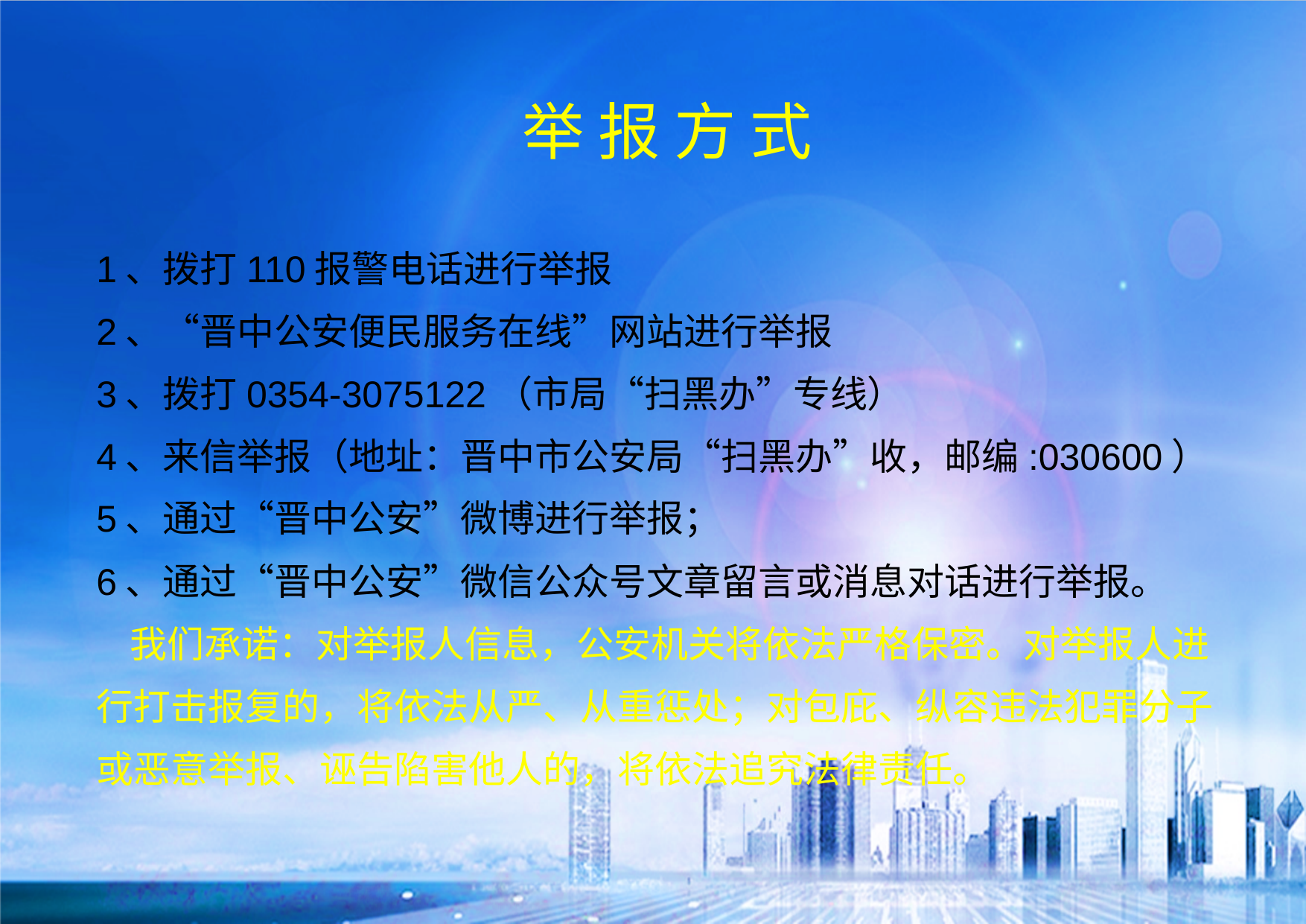

举 报 方 式
# 1、拨打110报警电话进行举报 2、“晋中公安便民服务在线”网站进行举报 3、拨打0354-3075122（市局“扫黑办”专线） 4、来信举报（地址：晋中市公安局“扫黑办”收，邮编:030600） 5、通过“晋中公安”微博进行举报； 6、通过“晋中公安”微信公众号文章留言或消息对话进行举报。 我们承诺：对举报人信息，公安机关将依法严格保密。对举报人进行打击报复的，将依法从严、从重惩处；对包庇、纵容违法犯罪分子或恶意举报、诬告陷害他人的，将依法追究法律责任。